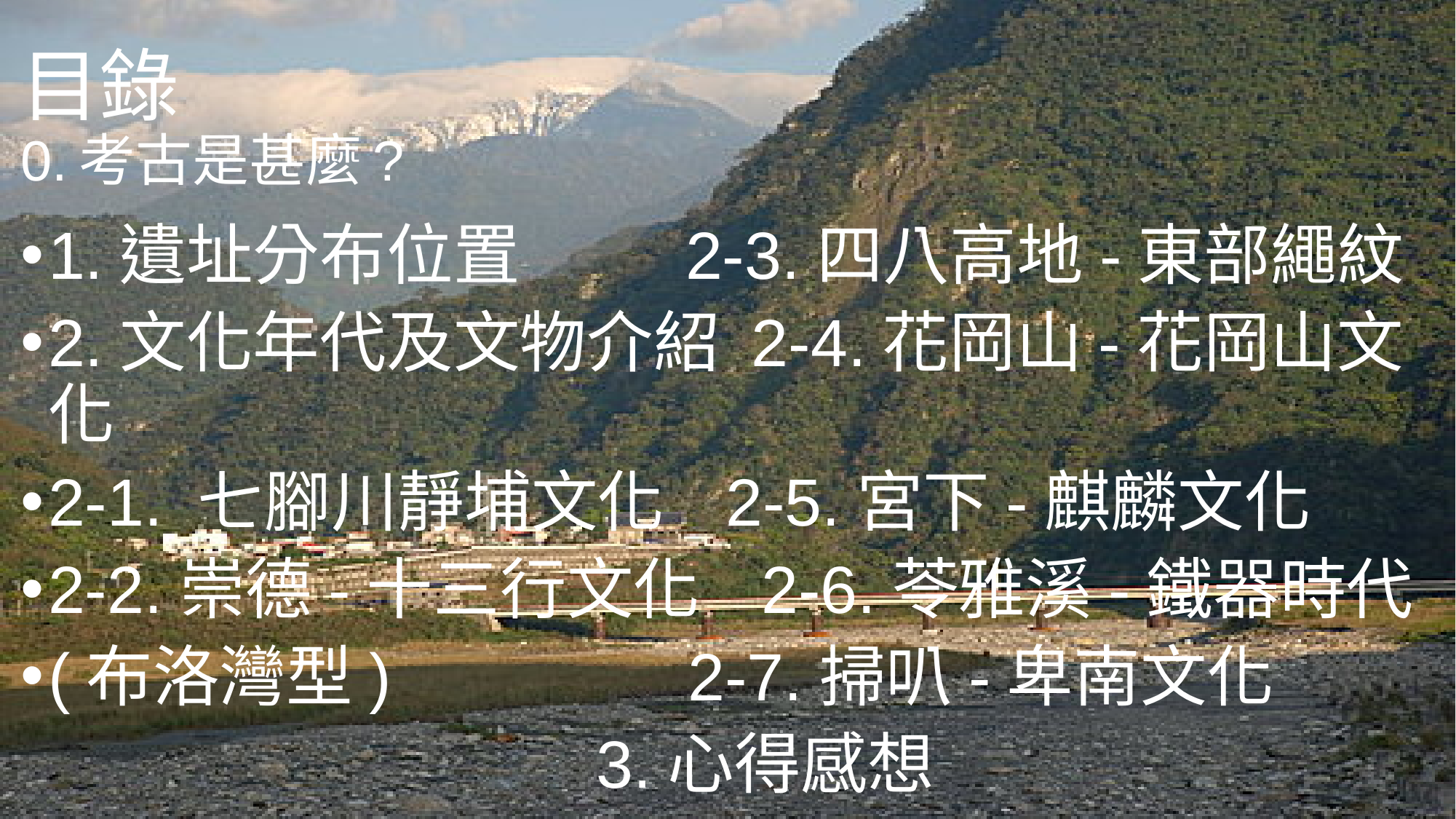

# 目錄 0.考古是甚麼?
1.遺址分布位置          2-3.四八高地-東部繩紋
2.文化年代及文物介紹 2-4.花岡山-花岡山文化
2-1. 七腳川靜埔文化   2-5.宮下-麒麟文化
2-2.崇德-十三行文化   2-6.苓雅溪-鐵器時代
(布洛灣型)                2-7.掃叭-卑南文化
                               3.心得感想